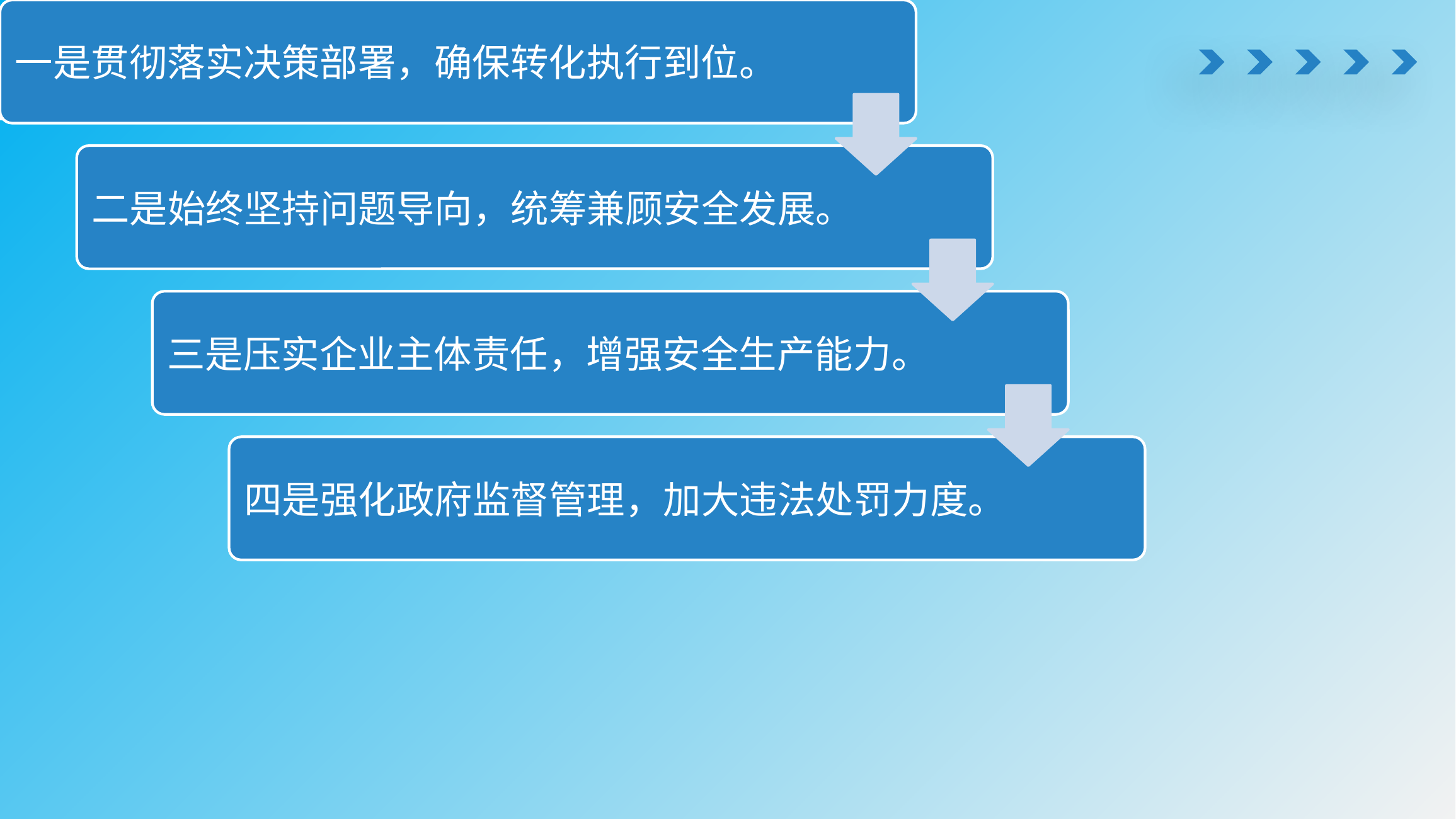

# 修改安全生产法的总体思路
一是贯彻落实决策部署，确保转化执行到位。
二是始终坚持问题导向，统筹兼顾安全发展。
三是压实企业主体责任，增强安全生产能力。
四是强化政府监督管理，加大违法处罚力度。